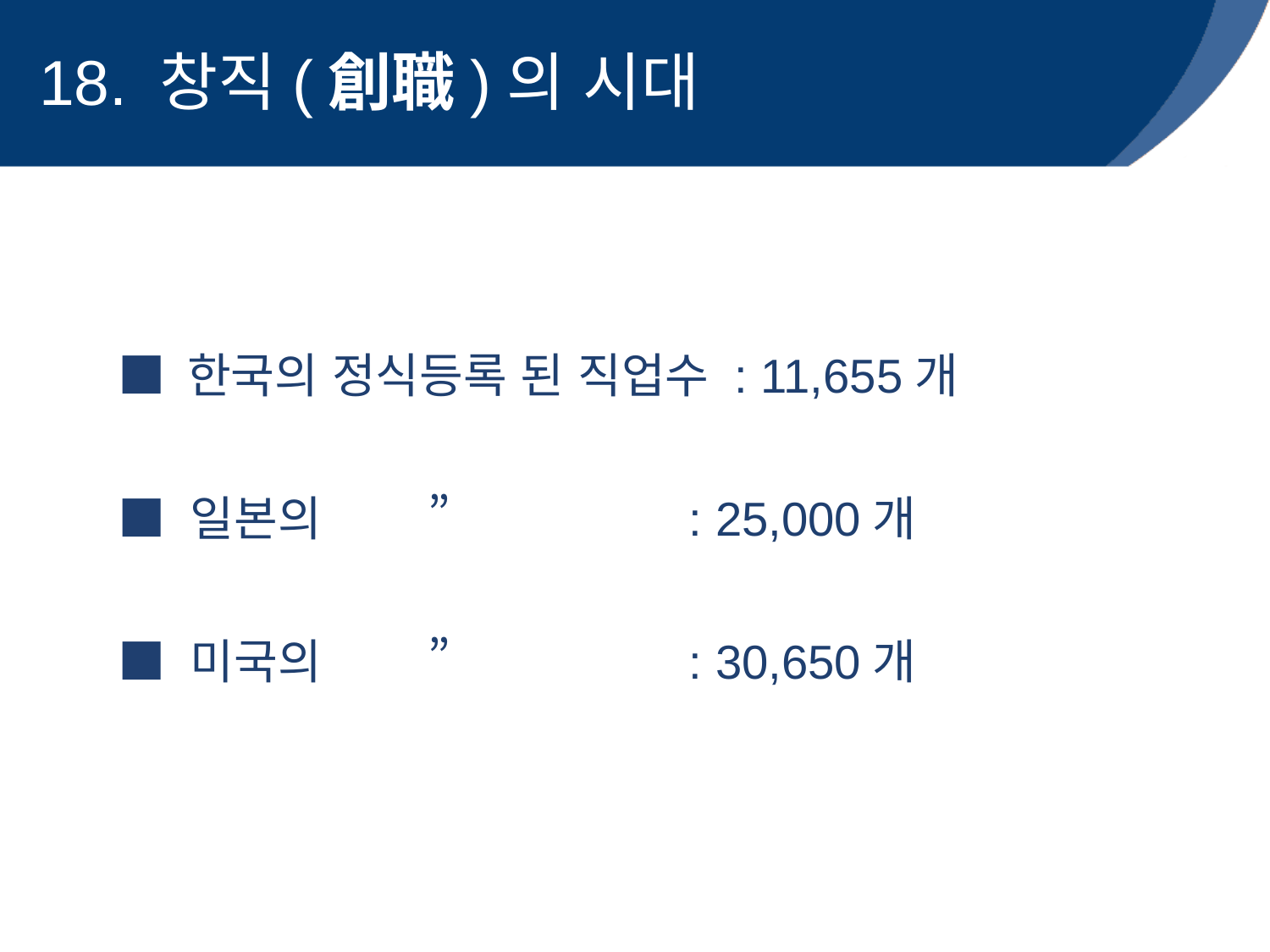

18. 창직(創職)의 시대
■ 한국의 정식등록 된 직업수 : 11,655개
■ 일본의        ”                 : 25,000개
■ 미국의        ”                 : 30,650개